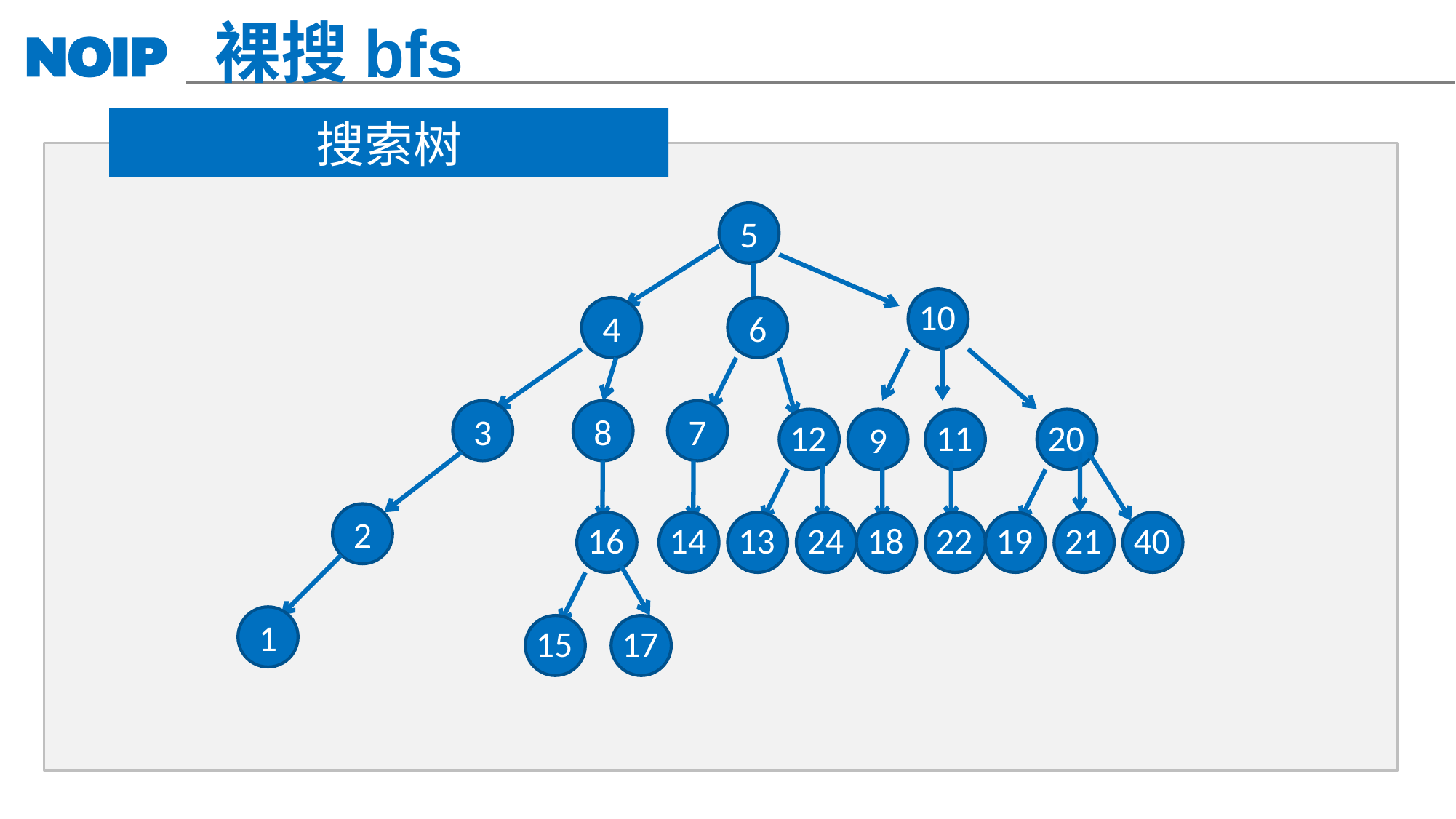

裸搜bfs
搜索树

5

10
4
6
3
8
7

12
9

11

20
2

16

14

13

24

18

22

19

21

40
1

15

17